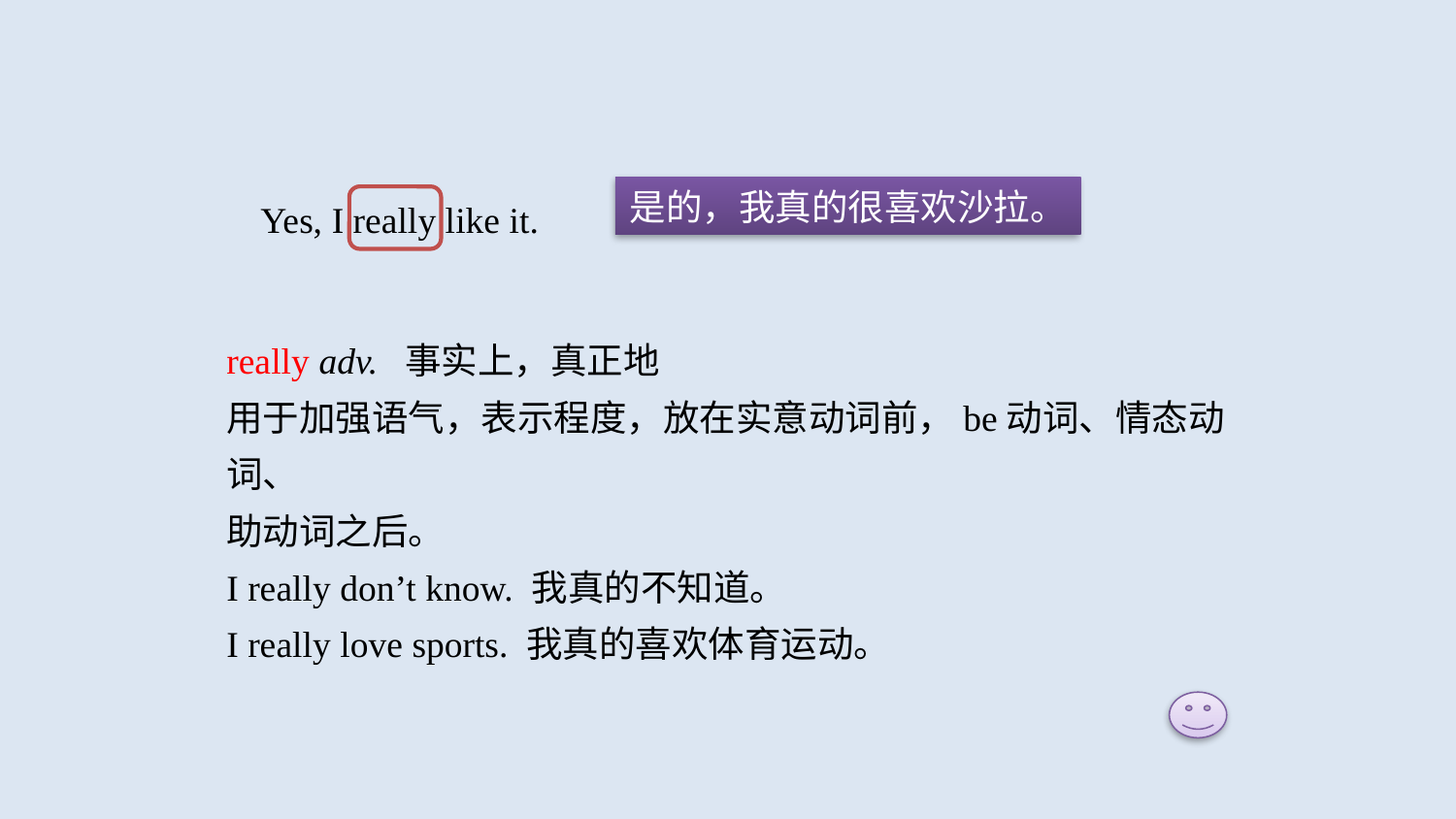

Yes, I really like it.
是的，我真的很喜欢沙拉。

really adv.  事实上，真正地
用于加强语气，表示程度，放在实意动词前，be动词、情态动词、
助动词之后。
I really don’t know. 我真的不知道。
I really love sports. 我真的喜欢体育运动。